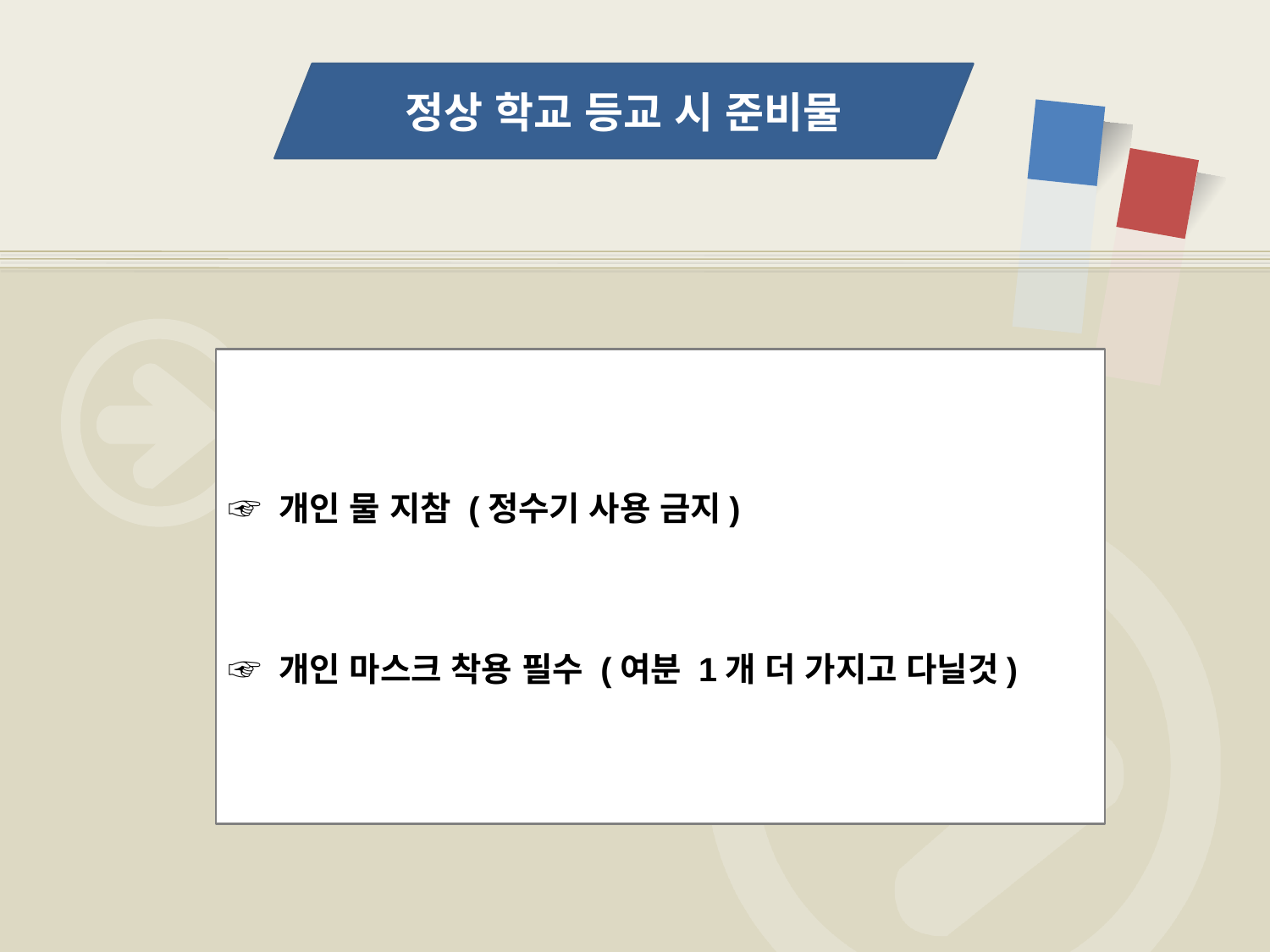

정상 학교 등교 시 준비물
☞ 개인 물 지참 (정수기 사용 금지)

☞ 개인 마스크 착용 필수 (여분 1개 더 가지고 다닐것)